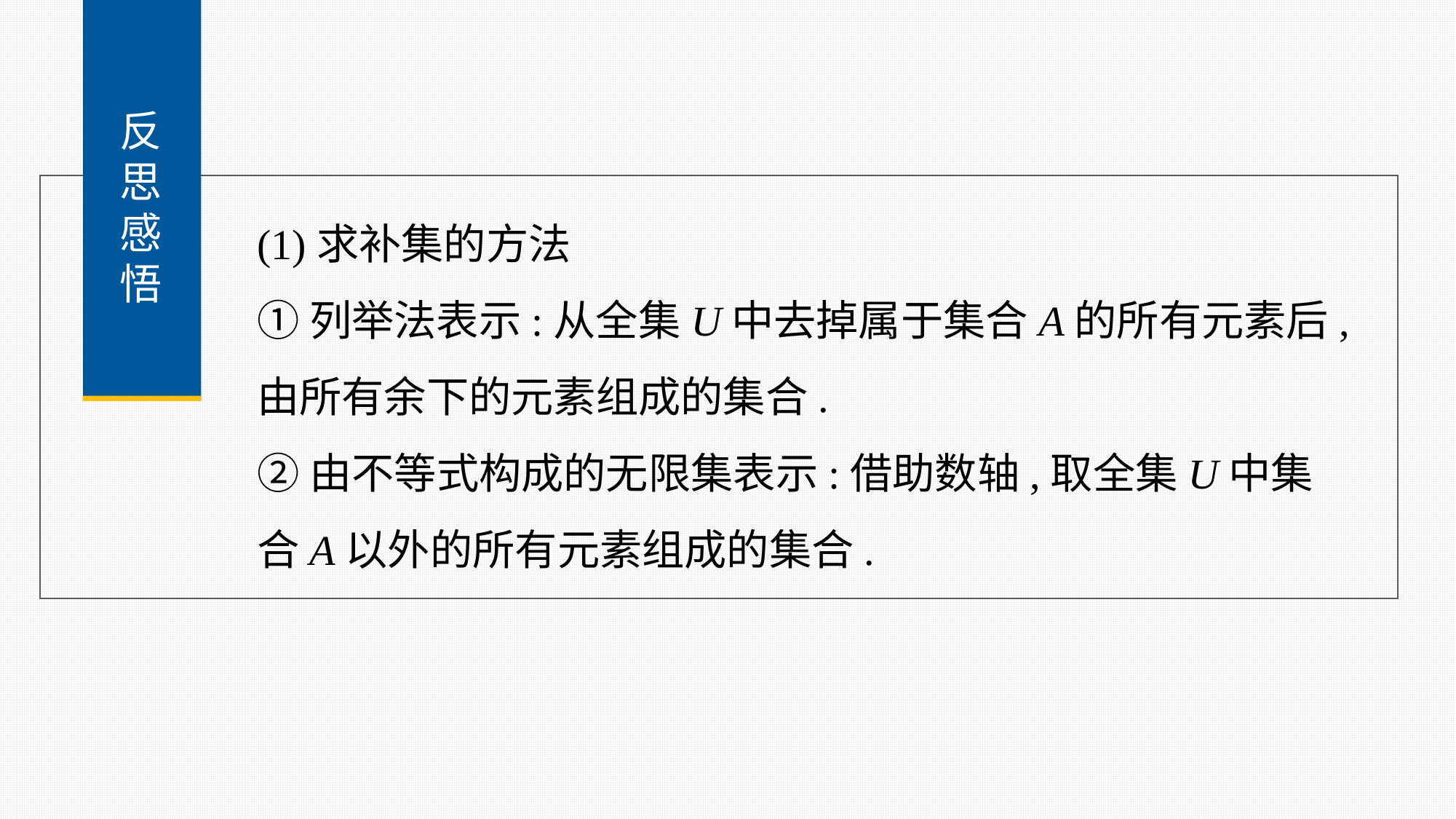

反
思
感
悟

(1)求补集的方法
①列举法表示:从全集U中去掉属于集合A的所有元素后,由所有余下的元素组成的集合.
②由不等式构成的无限集表示:借助数轴,取全集U中集合A以外的所有元素组成的集合.